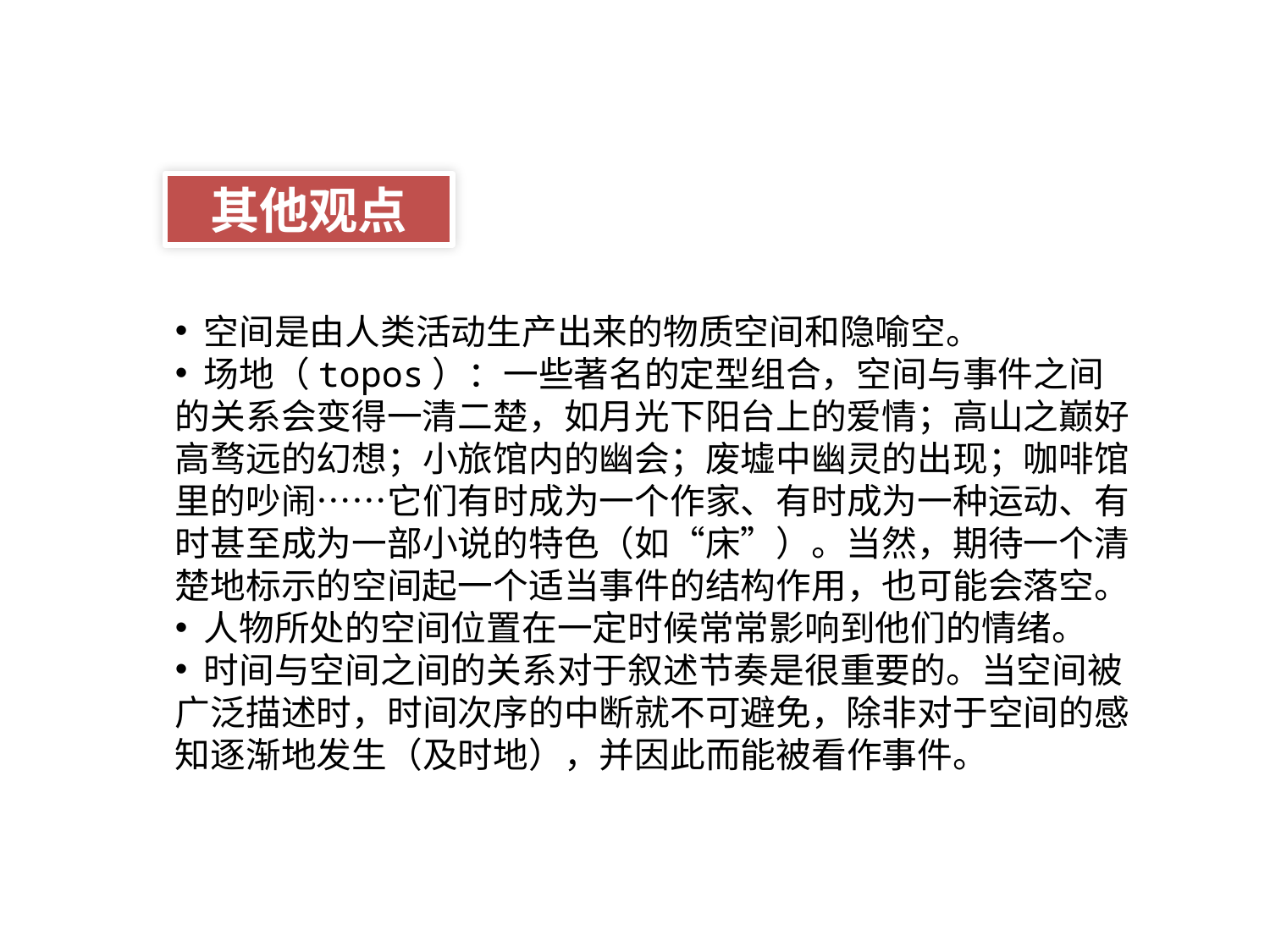

其他观点
 空间是由人类活动生产出来的物质空间和隐喻空。
 场地（topos）：一些著名的定型组合，空间与事件之间的关系会变得一清二楚，如月光下阳台上的爱情；高山之巅好高骛远的幻想；小旅馆内的幽会；废墟中幽灵的出现；咖啡馆里的吵闹……它们有时成为一个作家、有时成为一种运动、有时甚至成为一部小说的特色（如“床”）。当然，期待一个清楚地标示的空间起一个适当事件的结构作用，也可能会落空。
 人物所处的空间位置在一定时候常常影响到他们的情绪。
 时间与空间之间的关系对于叙述节奏是很重要的。当空间被广泛描述时，时间次序的中断就不可避免，除非对于空间的感知逐渐地发生（及时地），并因此而能被看作事件。

33